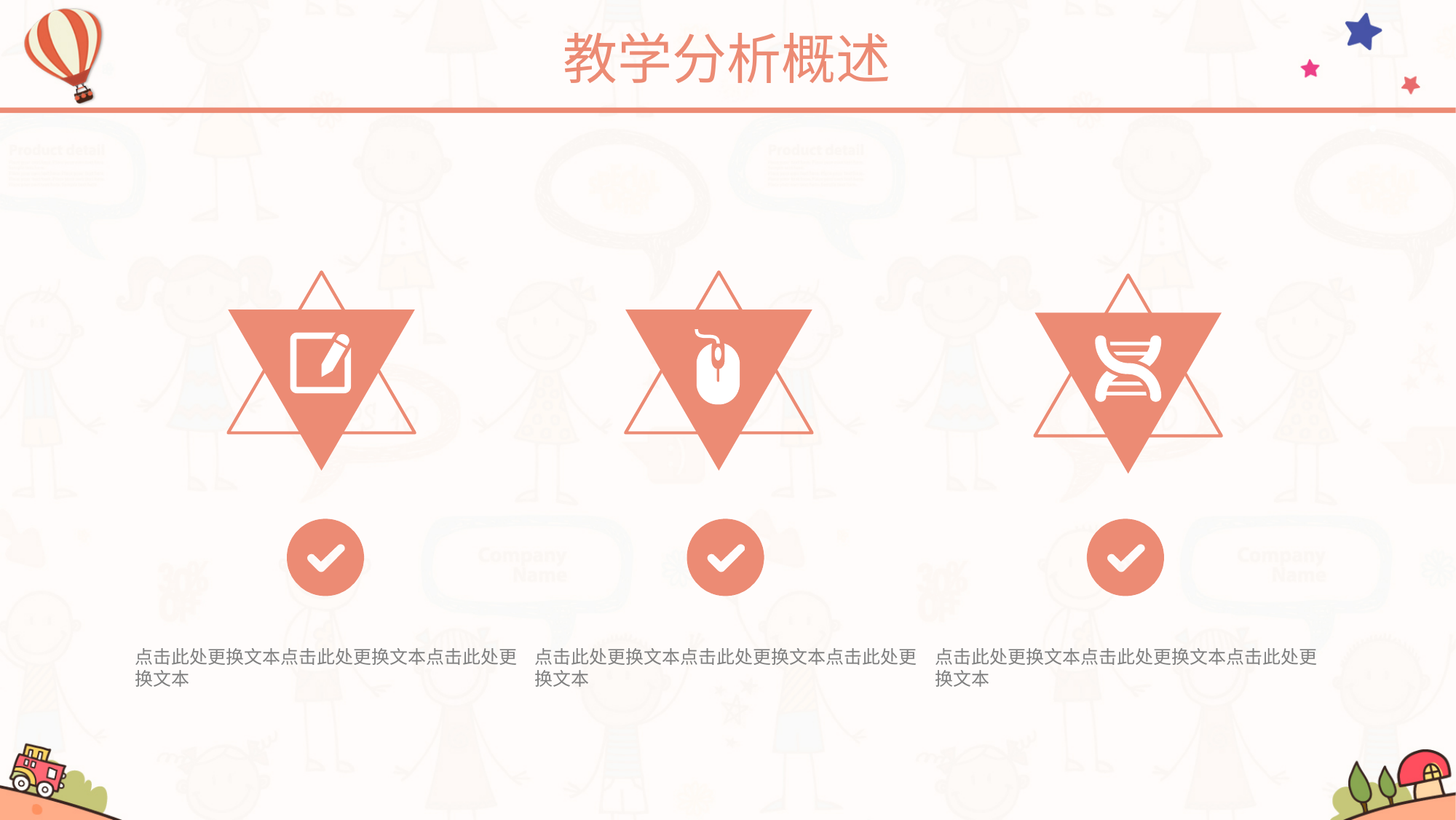

教学分析概述

点击此处更换文本点击此处更换文本点击此处更换文本
点击此处更换文本点击此处更换文本点击此处更换文本
点击此处更换文本点击此处更换文本点击此处更换文本